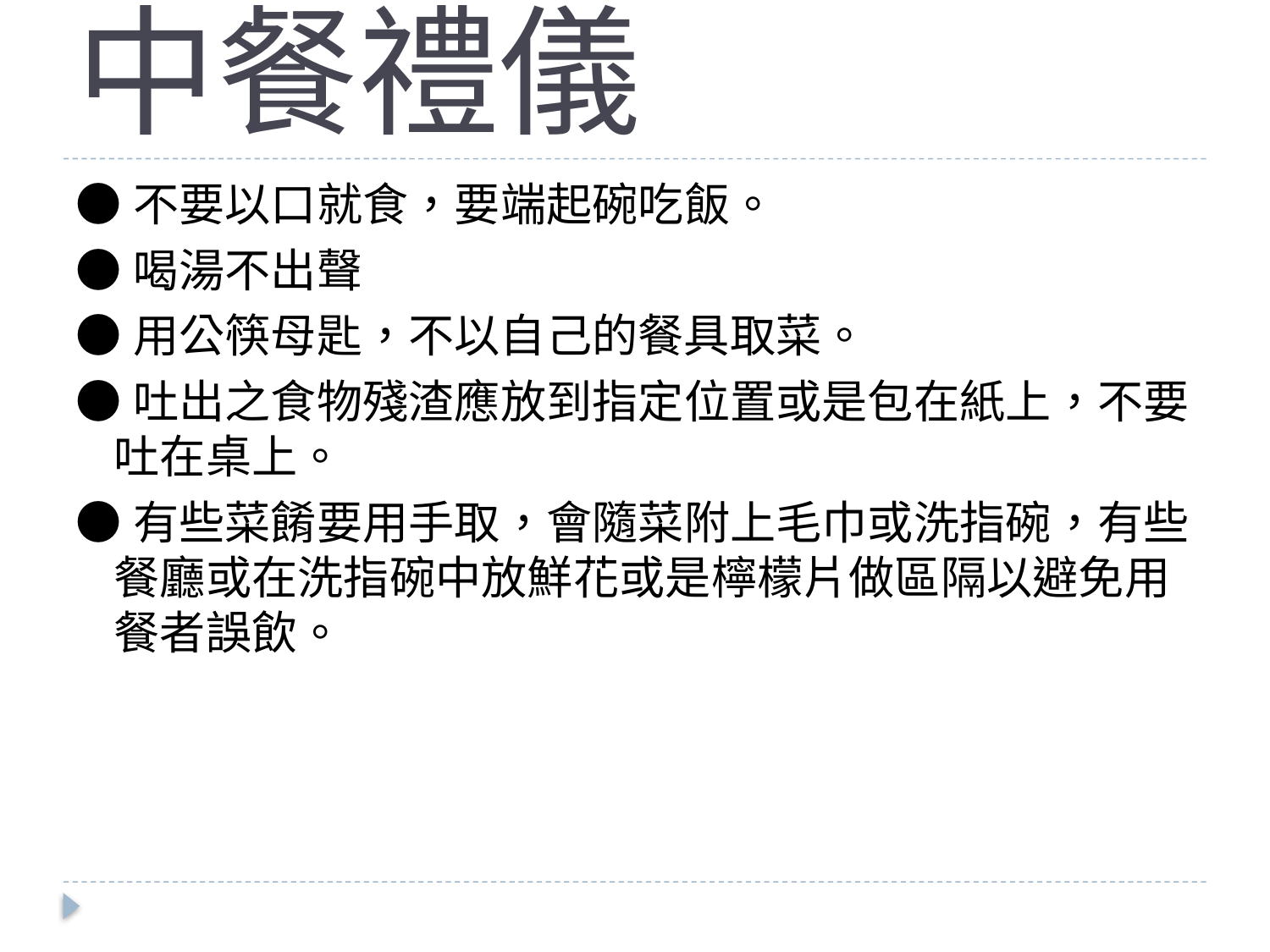

# 中餐禮儀
●不要以口就食，要端起碗吃飯。
●喝湯不出聲
●用公筷母匙，不以自己的餐具取菜。
●吐出之食物殘渣應放到指定位置或是包在紙上，不要吐在桌上。
●有些菜餚要用手取，會隨菜附上毛巾或洗指碗，有些餐廳或在洗指碗中放鮮花或是檸檬片做區隔以避免用餐者誤飲。